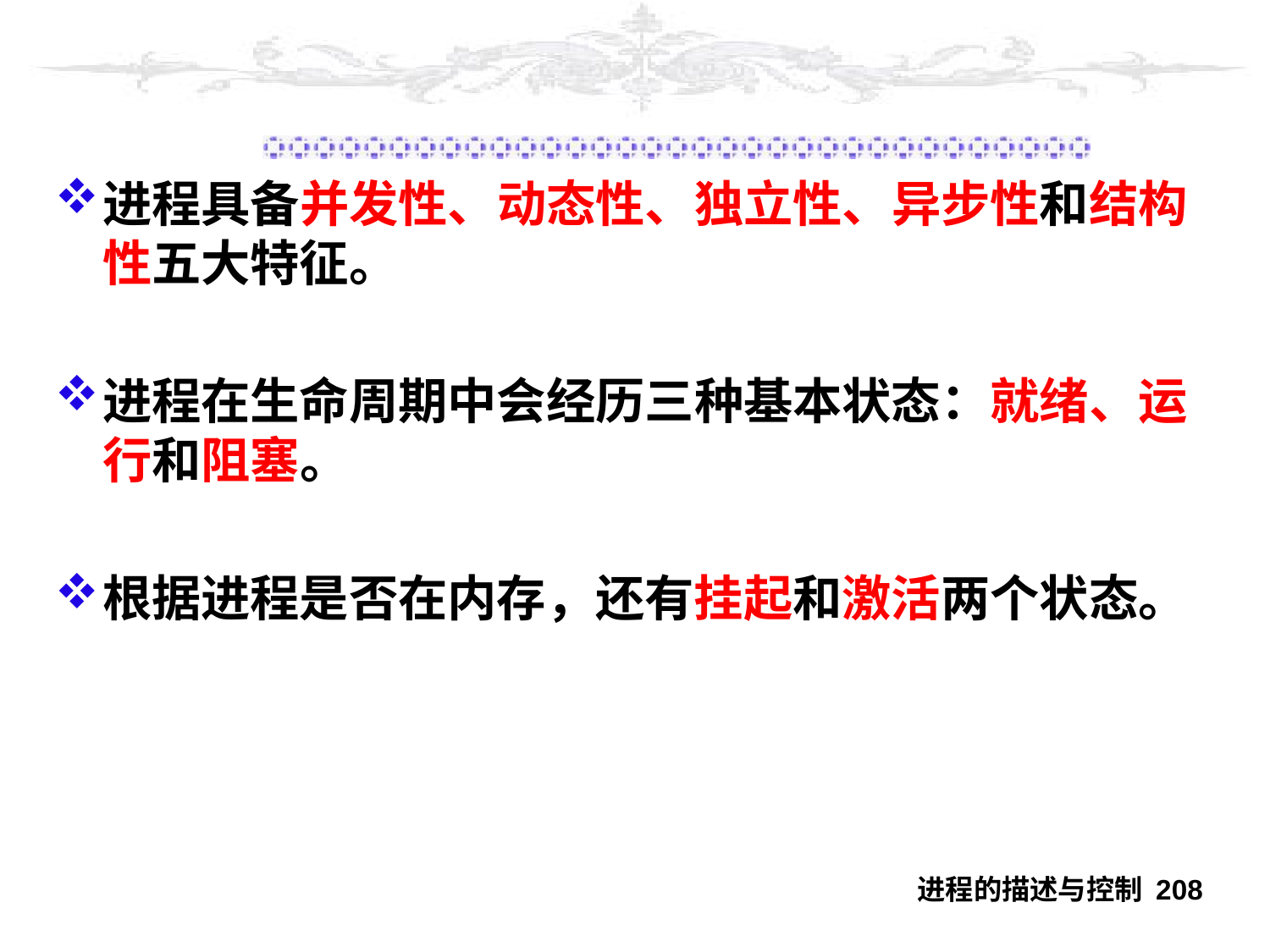

#
进程具备并发性、动态性、独立性、异步性和结构性五大特征。

进程在生命周期中会经历三种基本状态：就绪、运行和阻塞。

根据进程是否在内存，还有挂起和激活两个状态。